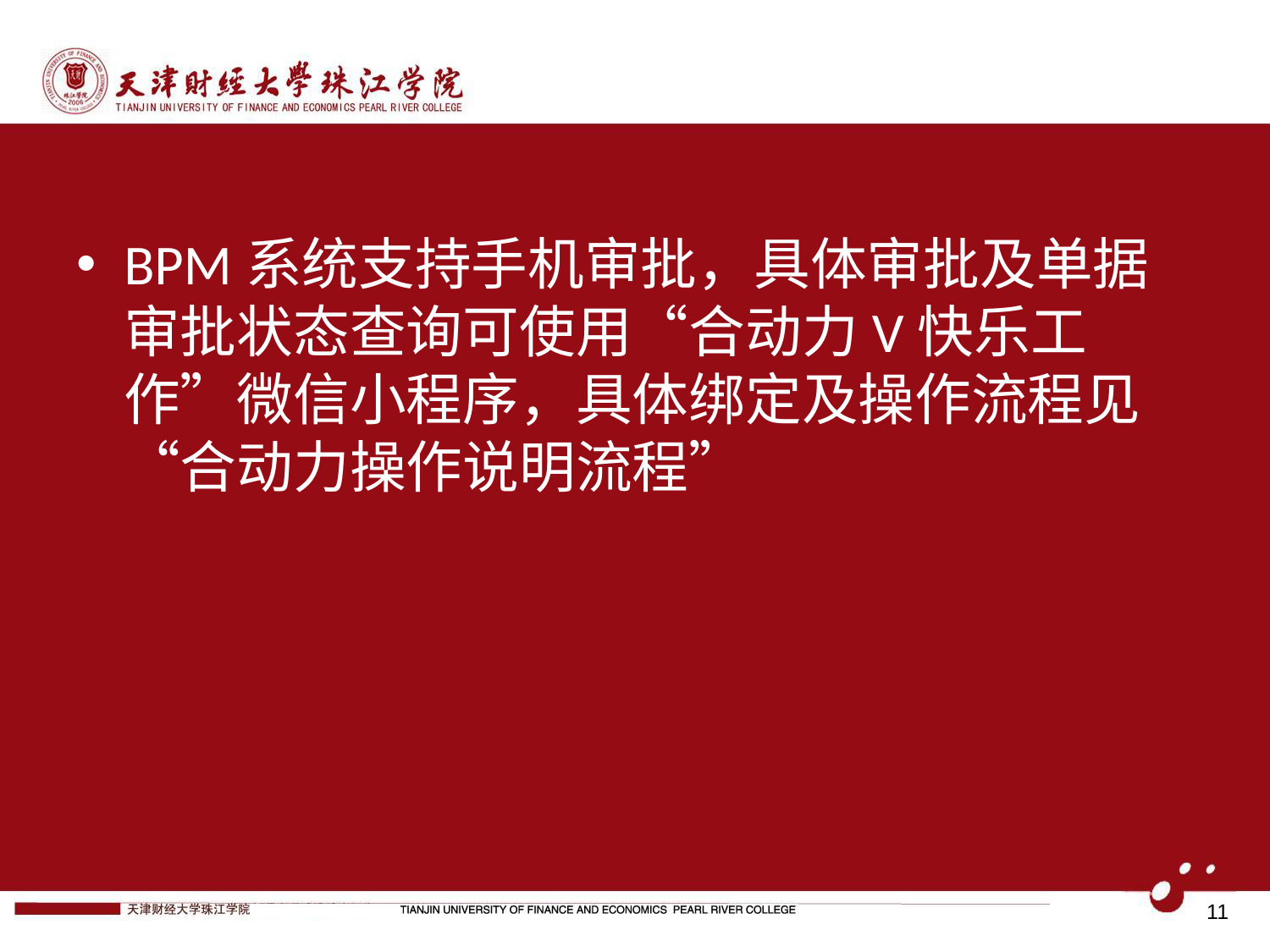

BPM系统支持手机审批，具体审批及单据审批状态查询可使用“合动力V快乐工作”微信小程序，具体绑定及操作流程见“合动力操作说明流程”
11